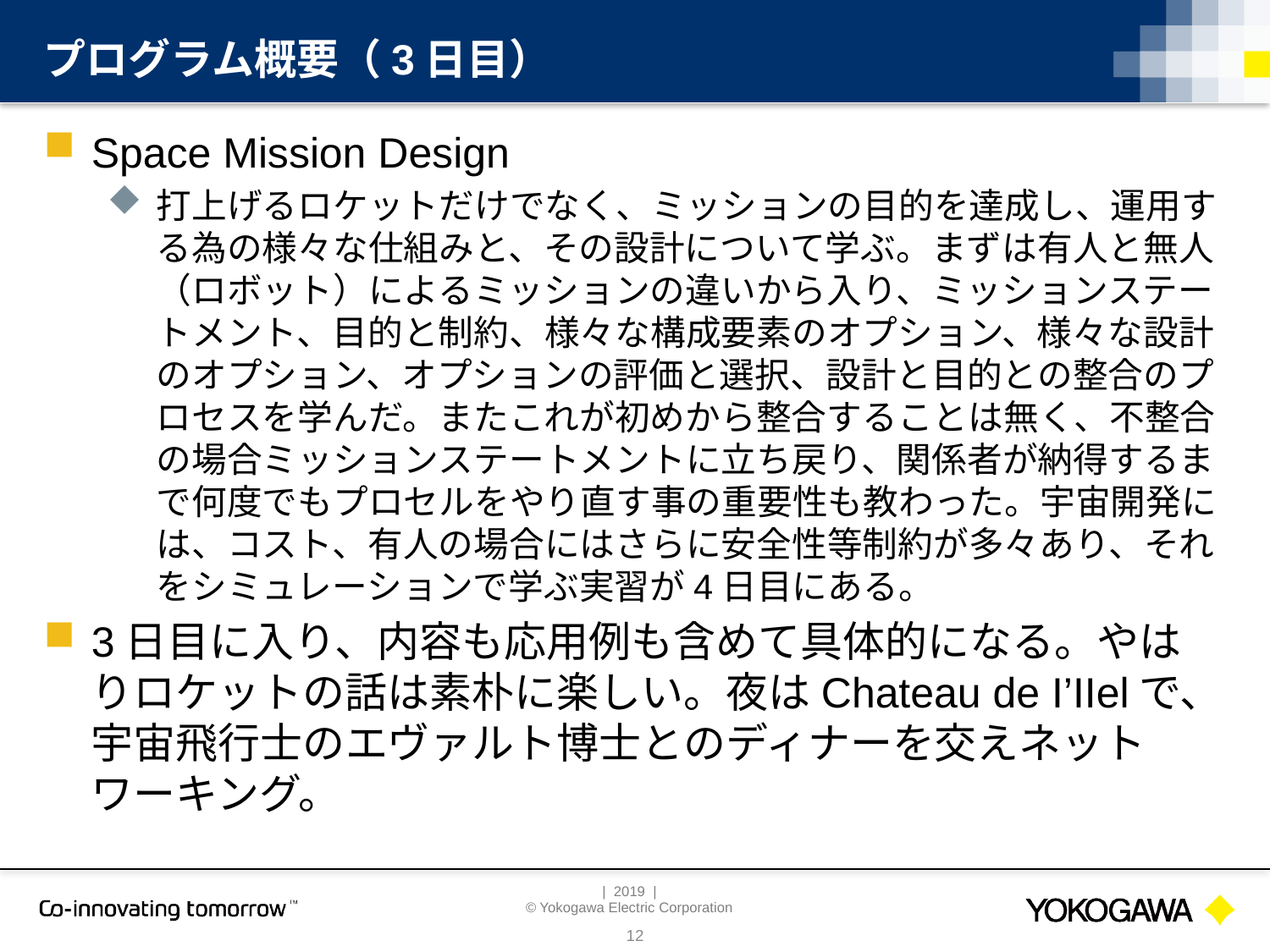

# プログラム概要（3日目）
Space Mission Design
打上げるロケットだけでなく、ミッションの目的を達成し、運用する為の様々な仕組みと、その設計について学ぶ。まずは有人と無人（ロボット）によるミッションの違いから入り、ミッションステートメント、目的と制約、様々な構成要素のオプション、様々な設計のオプション、オプションの評価と選択、設計と目的との整合のプロセスを学んだ。またこれが初めから整合することは無く、不整合の場合ミッションステートメントに立ち戻り、関係者が納得するまで何度でもプロセルをやり直す事の重要性も教わった。宇宙開発には、コスト、有人の場合にはさらに安全性等制約が多々あり、それをシミュレーションで学ぶ実習が4日目にある。
3日目に入り、内容も応用例も含めて具体的になる。やはりロケットの話は素朴に楽しい。夜はChateau de I’IIelで、宇宙飛行士のエヴァルト博士とのディナーを交えネットワーキング。
12